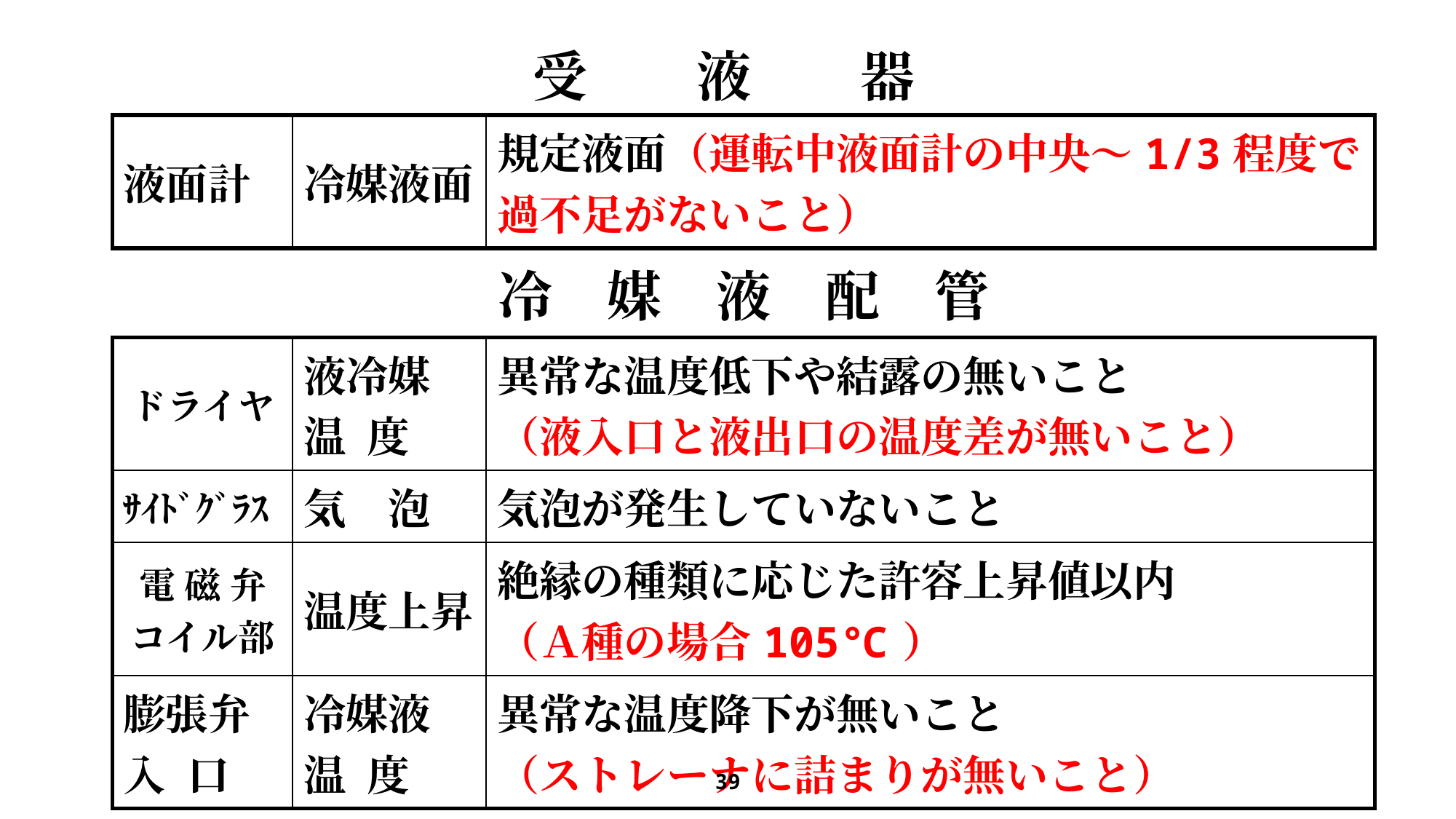

# 受　　液　　器
| 液面計 | 冷媒液面 | 規定液面（運転中液面計の中央～1/3程度で過不足がないこと） |
| --- | --- | --- |
| 冷　媒　液　配　管 |  |  |
| ドライヤ | 液冷媒 温 度 | 異常な温度低下や結露の無いこと （液入口と液出口の温度差が無いこと） |
| ｻｲﾄﾞｸﾞﾗｽ | 気　泡 | 気泡が発生していないこと |
| 電 磁 弁 コイル部 | 温度上昇 | 絶縁の種類に応じた許容上昇値以内 （Ａ種の場合105℃） |
| 膨張弁 入 口 | 冷媒液 温 度 | 異常な温度降下が無いこと （ストレーナに詰まりが無いこと） |
39